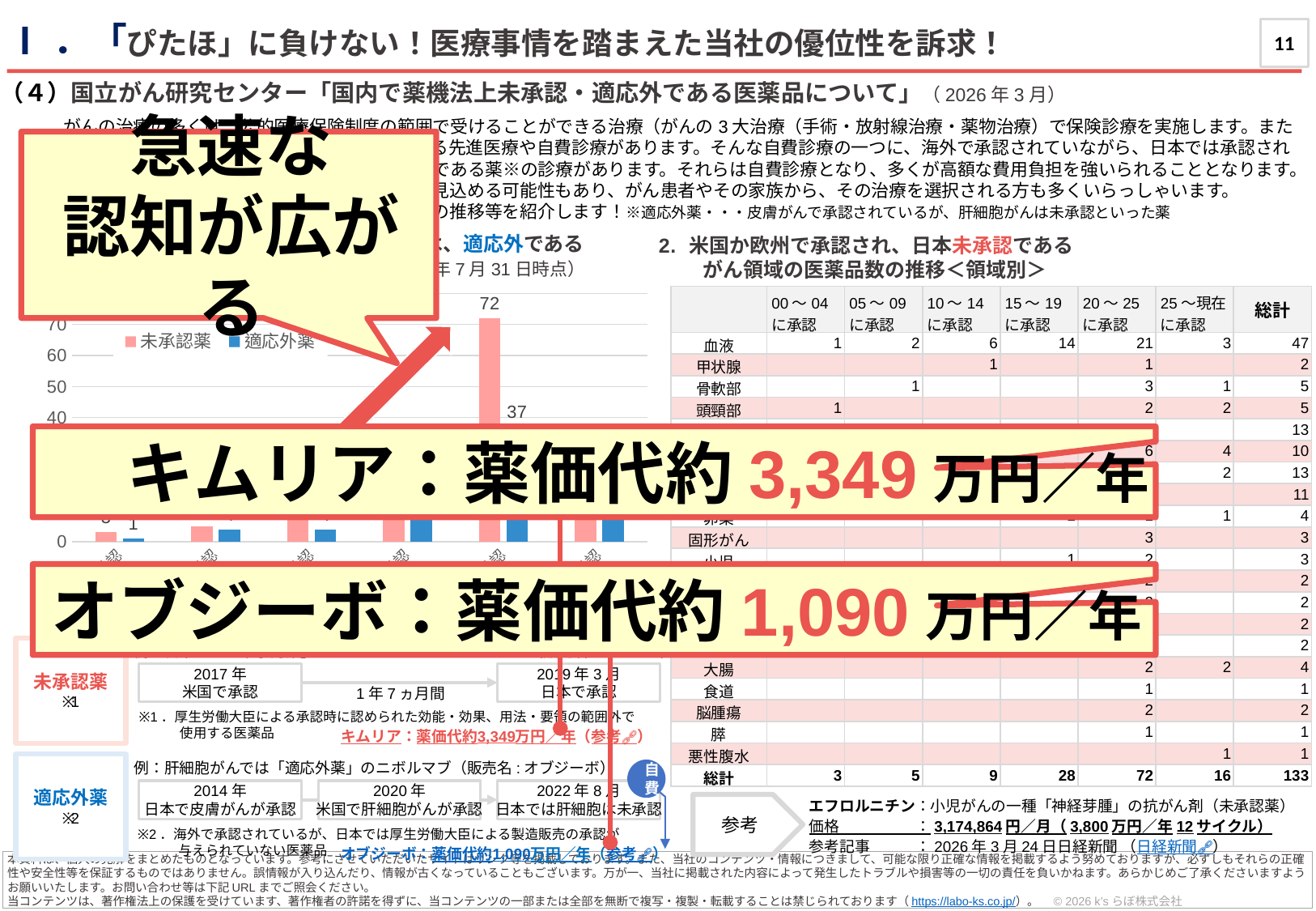

Ⅰ．「ぴたほ」に負けない！医療事情を踏まえた当社の優位性を訴求！
11
（４）国立がん研究センター「国内で薬機法上未承認・適応外である医薬品について」（2026年3月）
がんの治療の多くは、公的医療保険制度の範囲で受けることができる治療（がんの3大治療（手術・放射線治療・薬物治療）で保険診療を実施します。またそれ以外に、新しい技術として保険診療外となる先進医療や自費診療があります。そんな自費診療の一つに、海外で承認されていながら、日本では承認されていない薬、また、使い方（適応症）が適応外である薬※の診療があります。それらは自費診療となり、多くが高額な費用負担を強いられることとなります。とはいえ、海外では承認されている等、効果の見込める可能性もあり、がん患者やその家族から、その治療を選択される方も多くいらっしゃいます。
今回は、そんな未承認・適応外の医薬品と、その推移等を紹介します！※適応外薬・・・皮膚がんで承認されているが、肝細胞がんは未承認といった薬
急速な
認知が広がる
米国か欧州で承認され、日本未承認または、適応外である                がん領域の医薬品数とその推移（2025年7月31日時点）
米国か欧州で承認され、日本未承認である                                            がん領域の医薬品数の推移＜領域別＞

### Chart

| Category | 未承認薬 | 適応外薬 |
|---|---|---|
| 00-04年に承認 | 3.0 | 1.0 |
| 05-09年に承認 | 5.0 | 4.0 |
| 10-14年に承認 | 9.0 | 4.0 |
| 15-19年に承認 | 28.0 | 25.0 |
| 20-24年に承認 | 72.0 | 37.0 |
| 25-現在に承認 | 16.0 | 15.0 |
|  | 00～04 に承認 | 05～09 に承認 | 10～14 に承認 | 15～19 に承認 | 20～25 に承認 | 25〜現在に承認 | 総計 |
| --- | --- | --- | --- | --- | --- | --- | --- |
| 血液 | 1 | 2 | 6 | 14 | 21 | 3 | 47 |
| 甲状腺 |  |  | 1 |  | 1 |  | 2 |
| 骨軟部 |  | 1 |  |  | 3 | 1 | 5 |
| 頭頸部 | 1 |  |  |  | 2 | 2 | 5 |
| 乳腺 |  | 1 |  | 5 | 7 |  | 13 |
| 肺 |  |  |  |  | 6 | 4 | 10 |
| 泌尿器 | 1 | 1 | 1 | 2 | 6 | 2 | 13 |
| 皮膚 |  |  | 1 | 4 | 6 |  | 11 |
| 卵巣 |  |  |  | 2 | 1 | 1 | 4 |
| 固形がん |  |  |  |  | 3 |  | 3 |
| 小児 |  |  |  | 1 | 2 |  | 3 |
| 子宮 |  |  |  |  | 2 |  | 2 |
| GIST |  |  |  |  | 2 |  | 2 |
| 神経芽腫 |  |  |  |  | 2 |  | 2 |
| 胆管 |  |  |  |  | 2 |  | 2 |
| 大腸 |  |  |  |  | 2 | 2 | 4 |
| 食道 |  |  |  |  | 1 |  | 1 |
| 脳腫瘍 |  |  |  |  | 2 |  | 2 |
| 膵 |  |  |  |  | 1 |  | 1 |
| 悪性腹水 |  |  |  |  |  | 1 | 1 |
| 総計 | 3 | 5 | 9 | 28 | 72 | 16 | 133 |

　 キムリア：薬価代約3,349万円／年
オブジーボ：薬価代約1,090万円／年
例：日本では「未承認薬」だったチサゲンレクルユーセル（販売名:キムリア）
未承認薬
※1
2017年
米国で承認
2019年3月
日本で承認
1年7ヵ月間
※1．厚生労働大臣による承認時に認められた効能・効果、用法・要領の範囲外で
　　　使用する医薬品
キムリア：薬価代約3,349万円／年（参考🔗）
例：肝細胞がんでは「適応外薬」のニボルマブ（販売名:オブジーボ）
適応外薬
※2
自費
2014年
日本で皮膚がんが承認
2020年
米国で肝細胞がんが承認
2022年8月
日本では肝細胞は未承認
エフロルニチン：小児がんの一種「神経芽腫」の抗がん剤（未承認薬）
価格　　　　　：3,174,864円／月（3,800万円／年12サイクル）
参考記事　　　：2026年3月24日日経新聞 （日経新聞🔗）
参考
※2．海外で承認されているが、日本では厚生労働大臣による製造販売の承認が
　　　与えられていない医薬品
オブジーボ：薬価代約1,090万円／年（参考🔗）